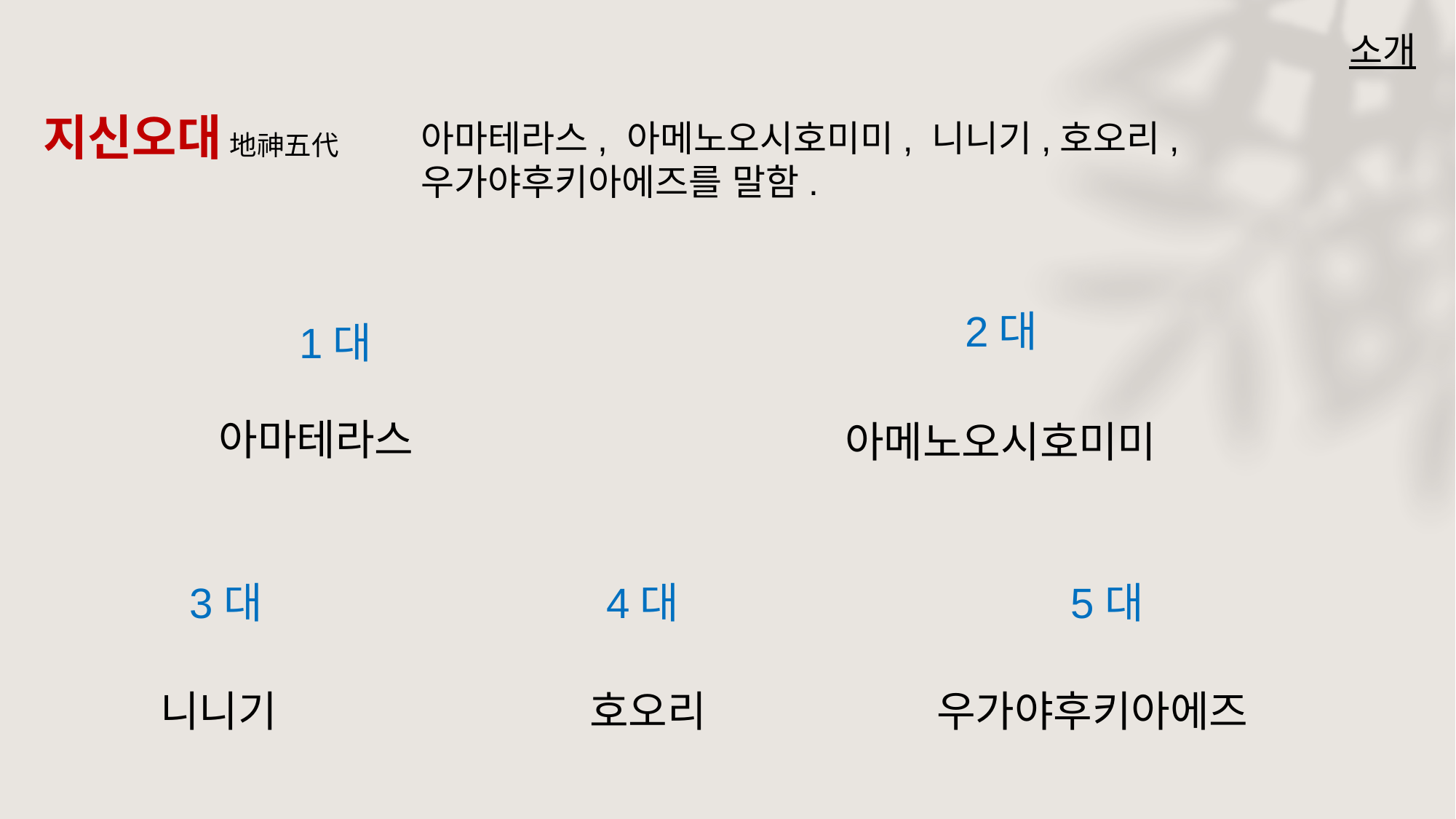

# 소개
지신오대 地神五代
아마테라스, 아메노오시호미미, 니니기,호오리,
우가야후키아에즈를 말함.
2대
1대
아마테라스
아메노오시호미미
3대
4대
5대
니니기
호오리
우가야후키아에즈